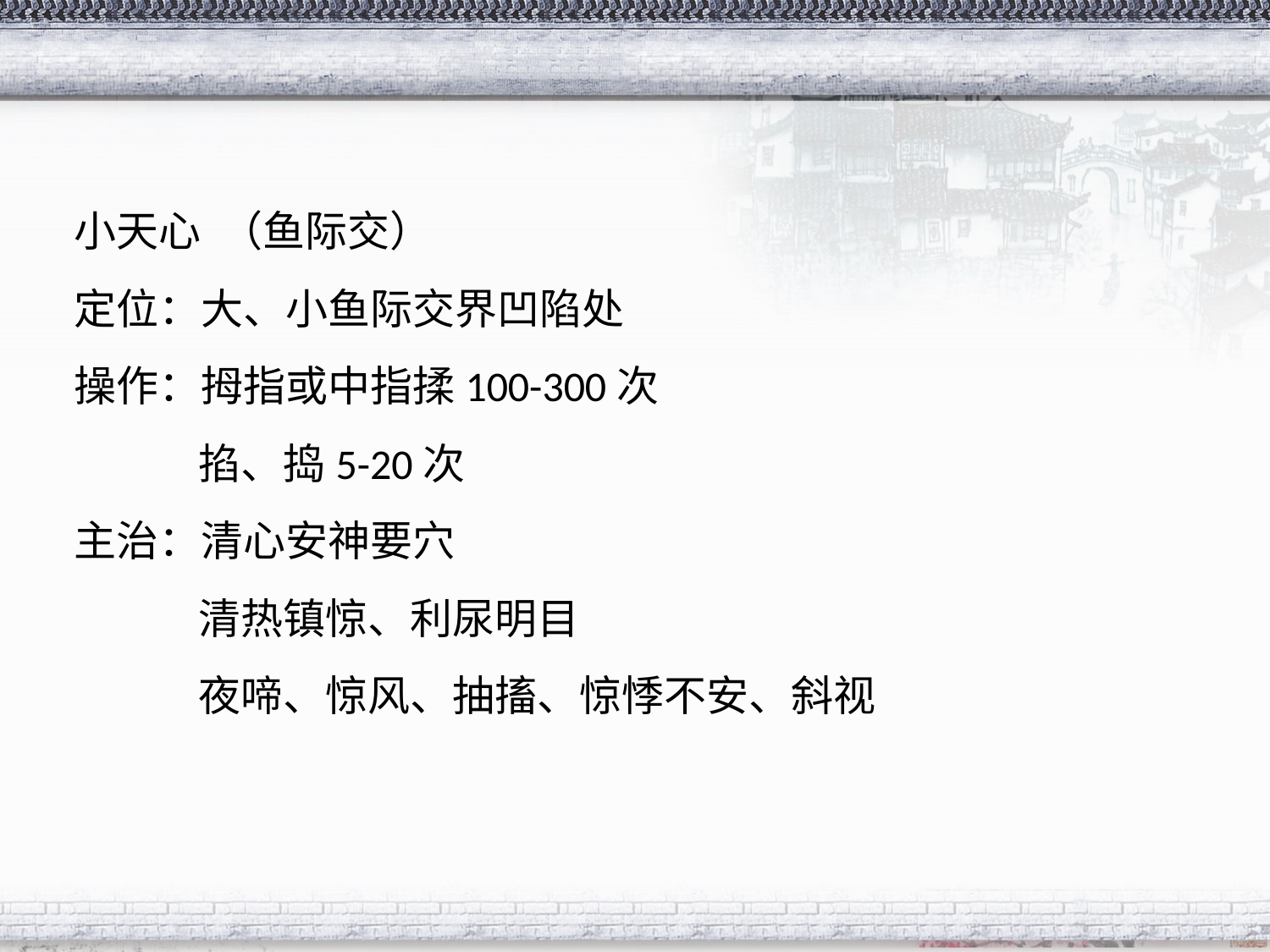

#
小天心  （鱼际交）
定位：大、小鱼际交界凹陷处
操作：拇指或中指揉100-300次
            掐、捣5-20次
主治：清心安神要穴
            清热镇惊、利尿明目
            夜啼、惊风、抽搐、惊悸不安、斜视